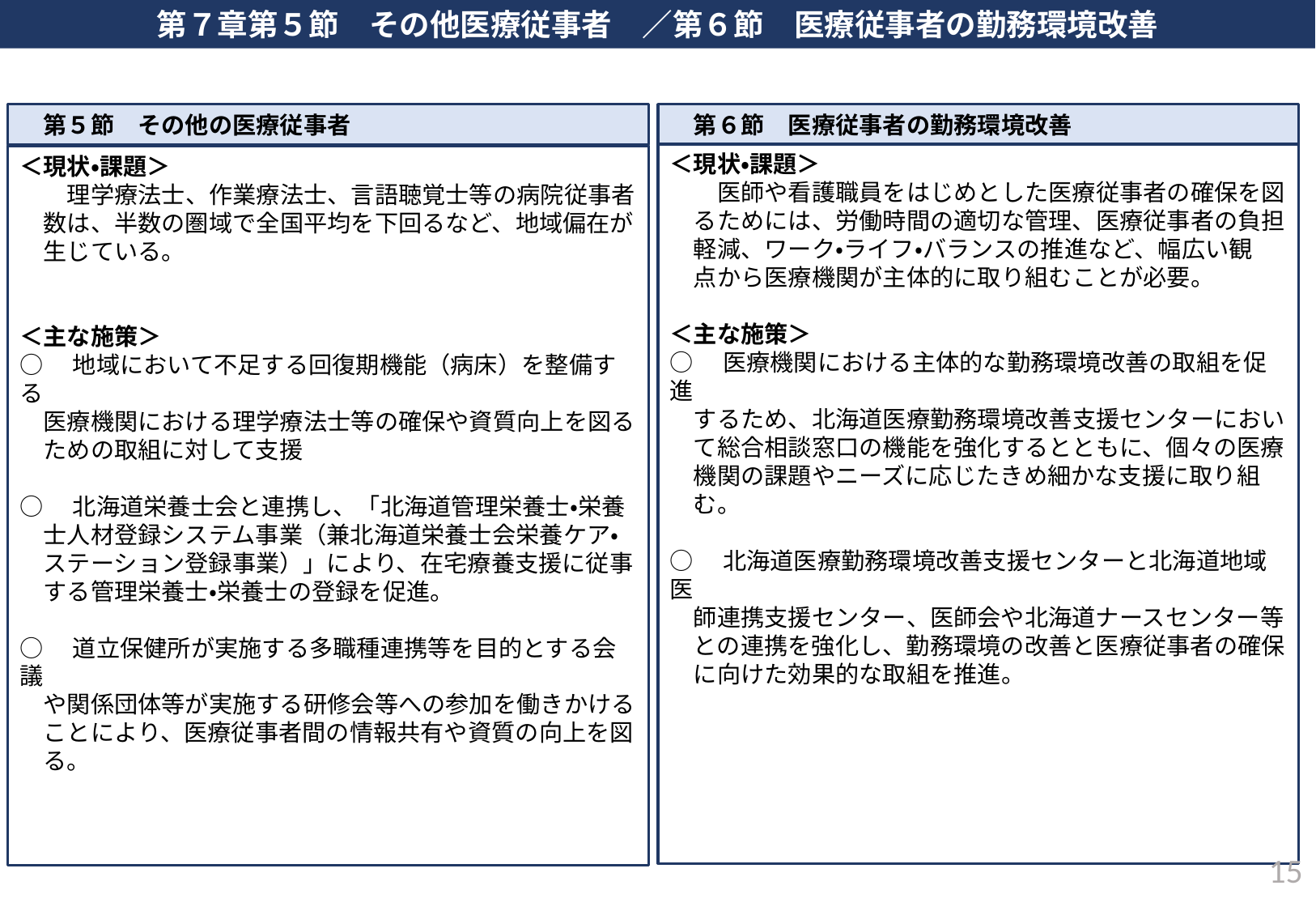

第７章第５節　その他医療従事者　／第６節　医療従事者の勤務環境改善
　第５節　その他の医療従事者
　第６節　医療従事者の勤務環境改善
＜現状・課題＞
　　医師や看護職員をはじめとした医療従事者の確保を図
　るためには、労働時間の適切な管理、医療従事者の負担
　軽減、ワーク・ライフ・バランスの推進など、幅広い観
　点から医療機関が主体的に取り組むことが必要。

＜主な施策＞
○　医療機関における主体的な勤務環境改善の取組を促進
　するため、北海道医療勤務環境改善支援センターにおい
　て総合相談窓口の機能を強化するとともに、個々の医療
　機関の課題やニーズに応じたきめ細かな支援に取り組
　む。

○　北海道医療勤務環境改善支援センターと北海道地域医
　師連携支援センター、医師会や北海道ナースセンター等
　との連携を強化し、勤務環境の改善と医療従事者の確保
　に向けた効果的な取組を推進。

＜現状・課題＞
　　理学療法士、作業療法士、言語聴覚士等の病院従事者
　数は、半数の圏域で全国平均を下回るなど、地域偏在が
　生じている。

＜主な施策＞
○　地域において不足する回復期機能（病床）を整備する
　医療機関における理学療法士等の確保や資質向上を図る
　ための取組に対して支援

○　北海道栄養士会と連携し、「北海道管理栄養士・栄養
　士人材登録システム事業（兼北海道栄養士会栄養ケア・
　ステーション登録事業）」により、在宅療養支援に従事
　する管理栄養士・栄養士の登録を促進。

○　道立保健所が実施する多職種連携等を目的とする会議
　や関係団体等が実施する研修会等への参加を働きかける
　ことにより、医療従事者間の情報共有や資質の向上を図
　る。

15